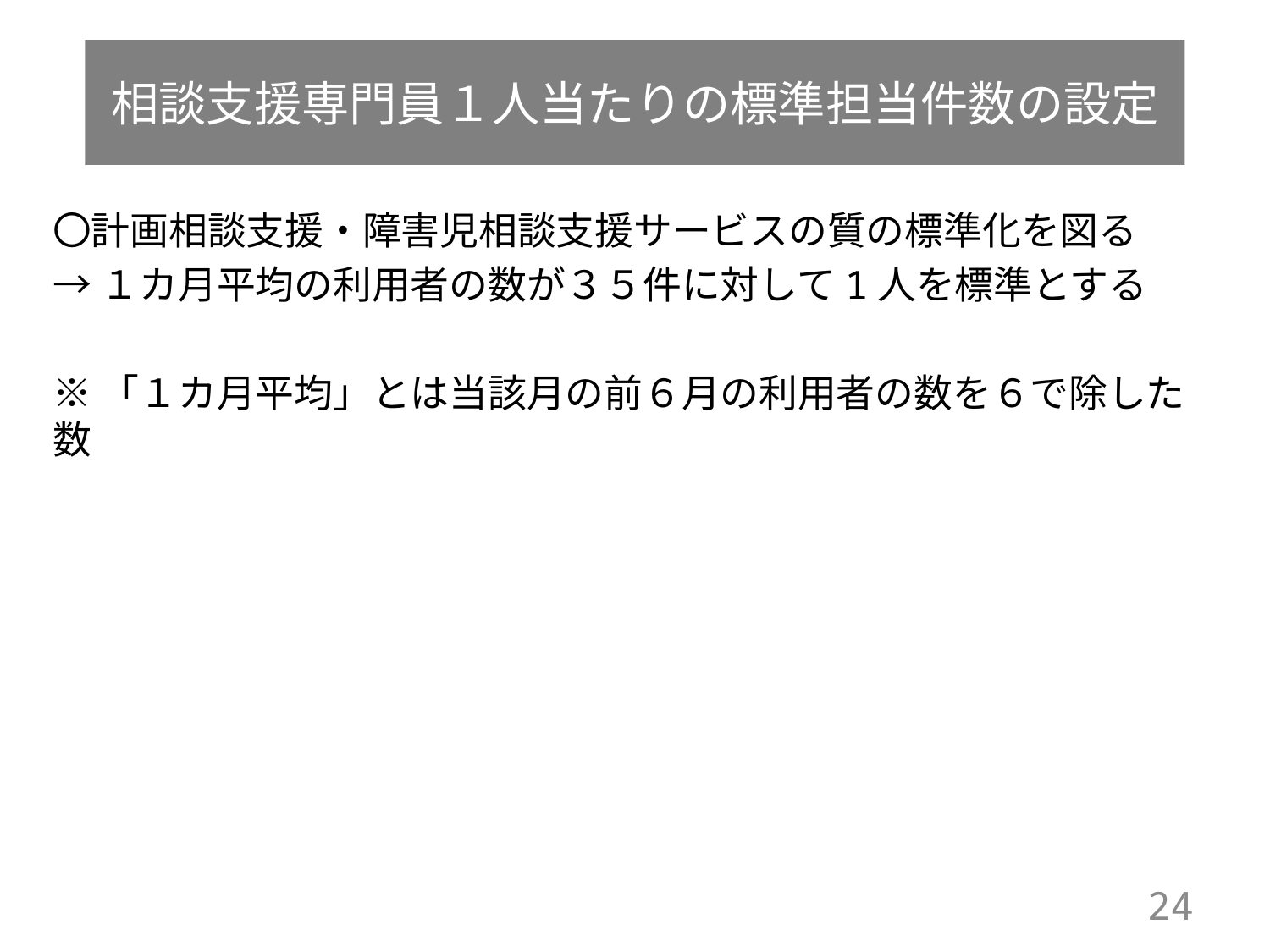

# 相談支援専門員１人当たりの標準担当件数の設定
〇計画相談支援・障害児相談支援サービスの質の標準化を図る
→１カ月平均の利用者の数が３５件に対して1人を標準とする

※「１カ月平均」とは当該月の前６月の利用者の数を６で除した数
24